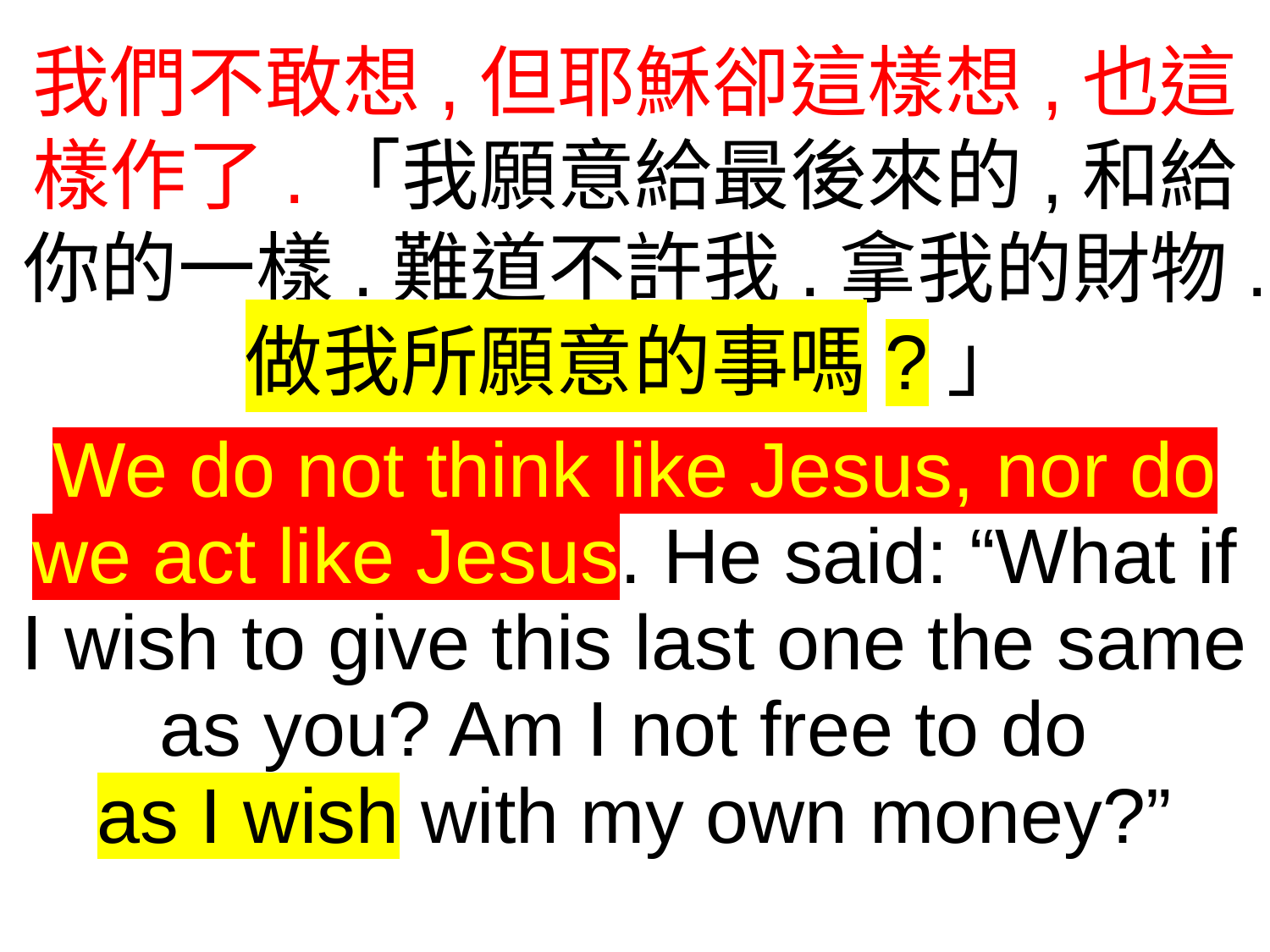

我們不敢想,但耶穌卻這樣想,也這樣作了.「我願意給最後來的,和給你的一樣.難道不許我.拿我的財物.
做我所願意的事嗎?」
We do not think like Jesus, nor do we act like Jesus. He said: “What if I wish to give this last one the same as you? Am I not free to do
as I wish with my own money?”